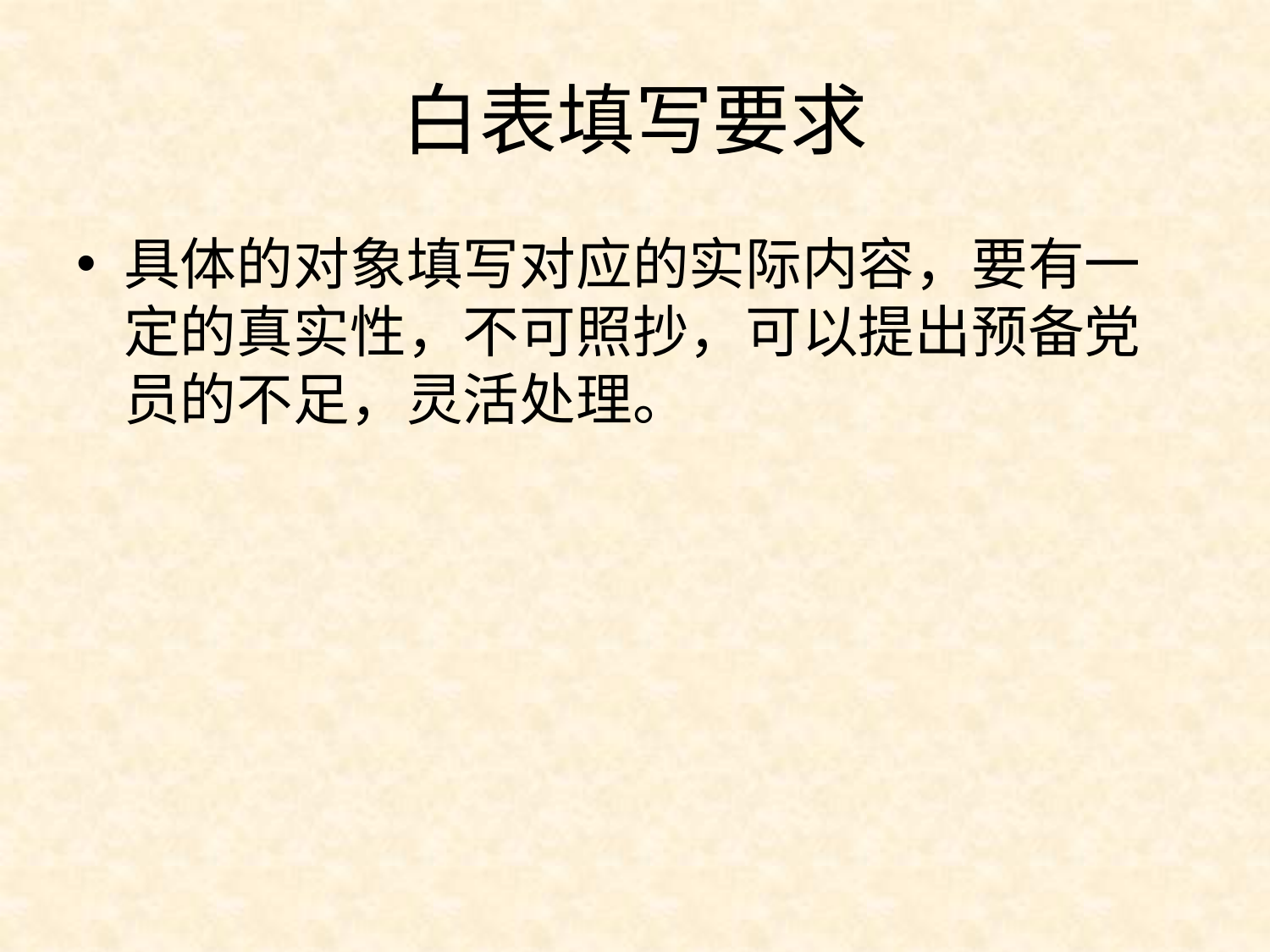

# 白表填写要求
具体的对象填写对应的实际内容，要有一定的真实性，不可照抄，可以提出预备党员的不足，灵活处理。